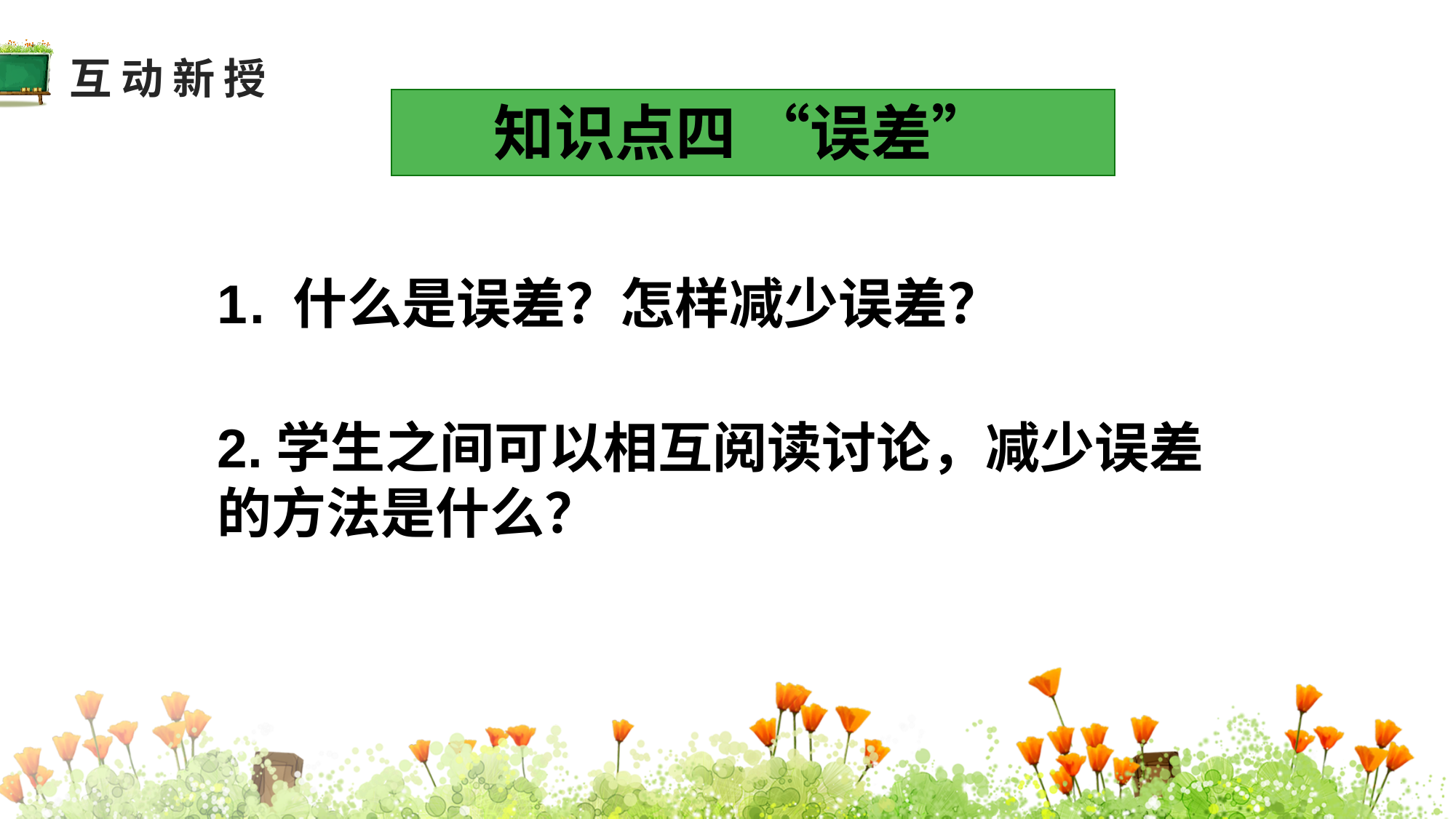

互动新授

知识点四 “误差”
 什么是误差？怎样减少误差？
2.学生之间可以相互阅读讨论，减少误差的方法是什么？